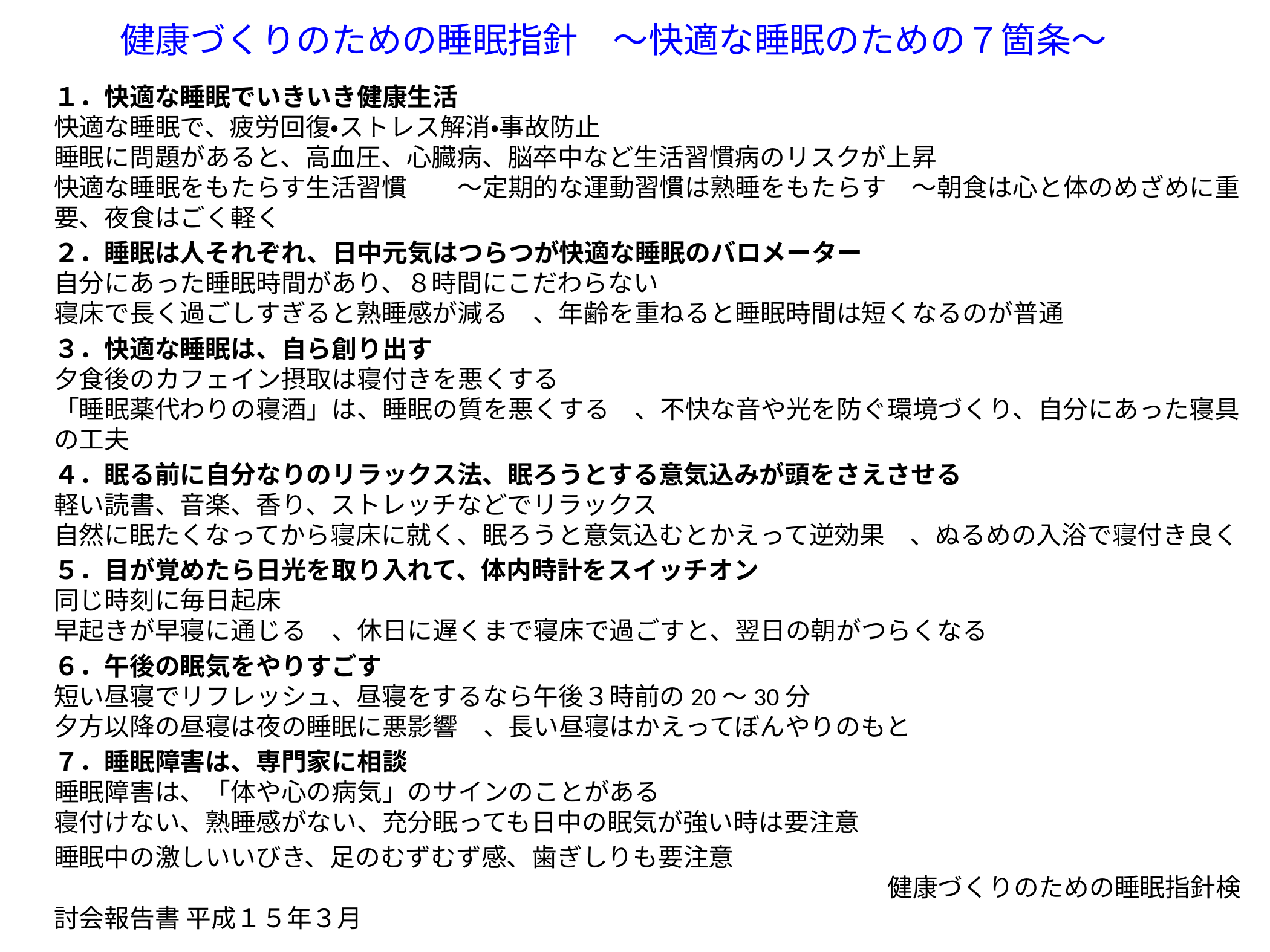

# 健康づくりのための睡眠指針　～快適な睡眠のための７箇条～
１．快適な睡眠でいきいき健康生活
快適な睡眠で、疲労回復・ストレス解消・事故防止
睡眠に問題があると、高血圧、心臓病、脳卒中など生活習慣病のリスクが上昇
快適な睡眠をもたらす生活習慣　　～定期的な運動習慣は熟睡をもたらす　～朝食は心と体のめざめに重要、夜食はごく軽く
２．睡眠は人それぞれ、日中元気はつらつが快適な睡眠のバロメーター
自分にあった睡眠時間があり、８時間にこだわらない
寝床で長く過ごしすぎると熟睡感が減る　、年齢を重ねると睡眠時間は短くなるのが普通
３．快適な睡眠は、自ら創り出す
夕食後のカフェイン摂取は寝付きを悪くする
「睡眠薬代わりの寝酒」は、睡眠の質を悪くする　、不快な音や光を防ぐ環境づくり、自分にあった寝具の工夫
４．眠る前に自分なりのリラックス法、眠ろうとする意気込みが頭をさえさせる
軽い読書、音楽、香り、ストレッチなどでリラックス
自然に眠たくなってから寝床に就く、眠ろうと意気込むとかえって逆効果　、ぬるめの入浴で寝付き良く
５．目が覚めたら日光を取り入れて、体内時計をスイッチオン
同じ時刻に毎日起床
早起きが早寝に通じる　、休日に遅くまで寝床で過ごすと、翌日の朝がつらくなる
６．午後の眠気をやりすごす
短い昼寝でリフレッシュ、昼寝をするなら午後３時前の20～30分
夕方以降の昼寝は夜の睡眠に悪影響　、長い昼寝はかえってぼんやりのもと
７．睡眠障害は、専門家に相談
睡眠障害は、「体や心の病気」のサインのことがある
寝付けない、熟睡感がない、充分眠っても日中の眠気が強い時は要注意
睡眠中の激しいいびき、足のむずむず感、歯ぎしりも要注意
　　　　　　　　　　　　　　　　　　　　　　　　　　　　　　　　　健康づくりのための睡眠指針検討会報告書 平成１５年３月
　　　　　　　　　　　　　　　　　　　　　　　　　　　　　　　　　　　　　http://www.mhlw.go.jp/shingi/2003/03/s0331-3.html